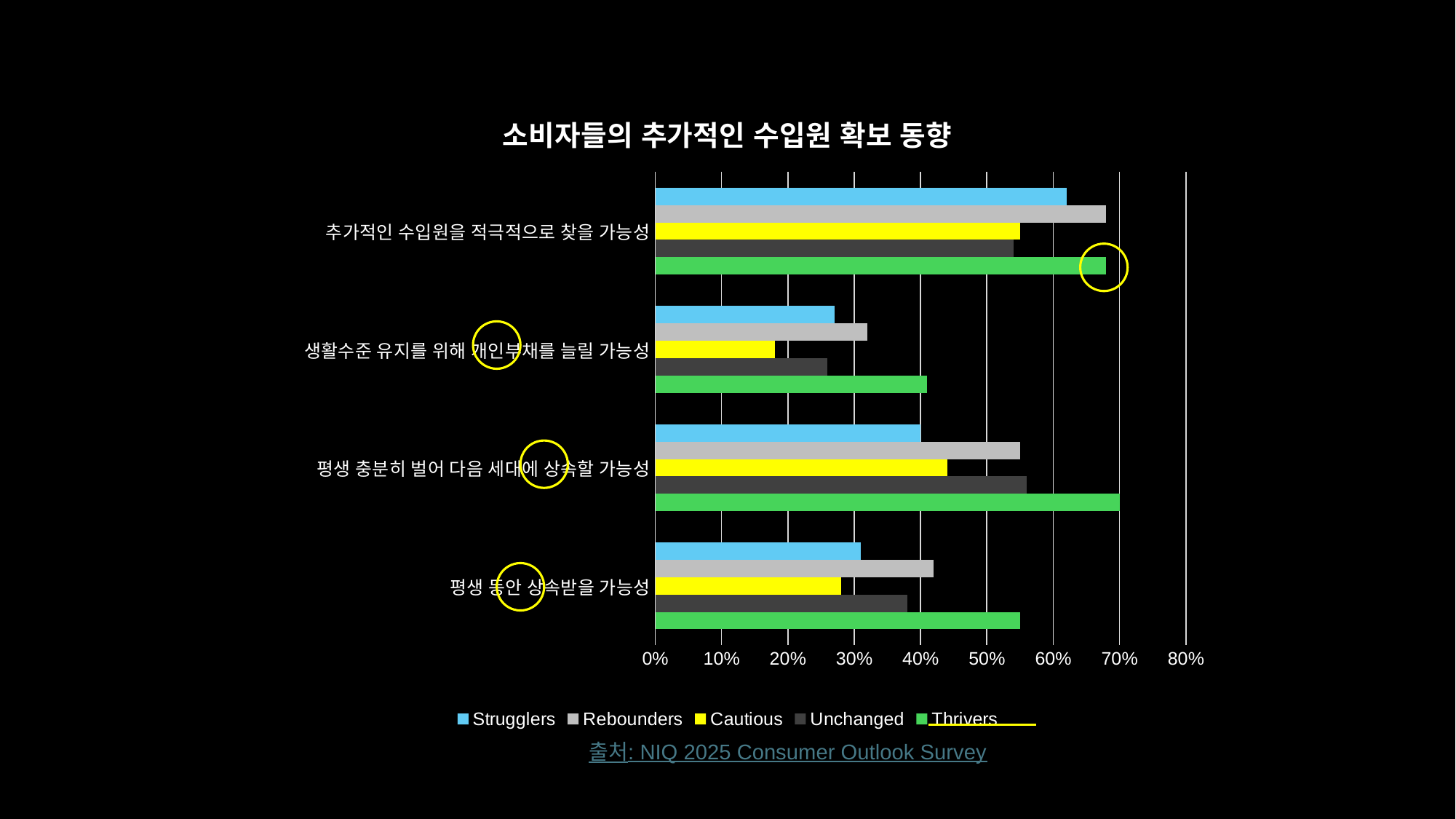

### Chart: 소비자들의 추가적인 수입원 확보 동향

| Category | Thrivers | Unchanged | Cautious | Rebounders | Strugglers |
|---|---|---|---|---|---|
| 평생 동안 상속받을 가능성 | 0.55 | 0.38 | 0.28 | 0.42 | 0.31 |
| 평생 충분히 벌어 다음 세대에 상속할 가능성 | 0.7 | 0.56 | 0.44 | 0.55 | 0.4 |
| 생활수준 유지를 위해 개인부채를 늘릴 가능성 | 0.41 | 0.26 | 0.18 | 0.32 | 0.27 |
| 추가적인 수입원을 적극적으로 찾을 가능성 | 0.68 | 0.54 | 0.55 | 0.68 | 0.62 |

출처: NIQ 2025 Consumer Outlook Survey